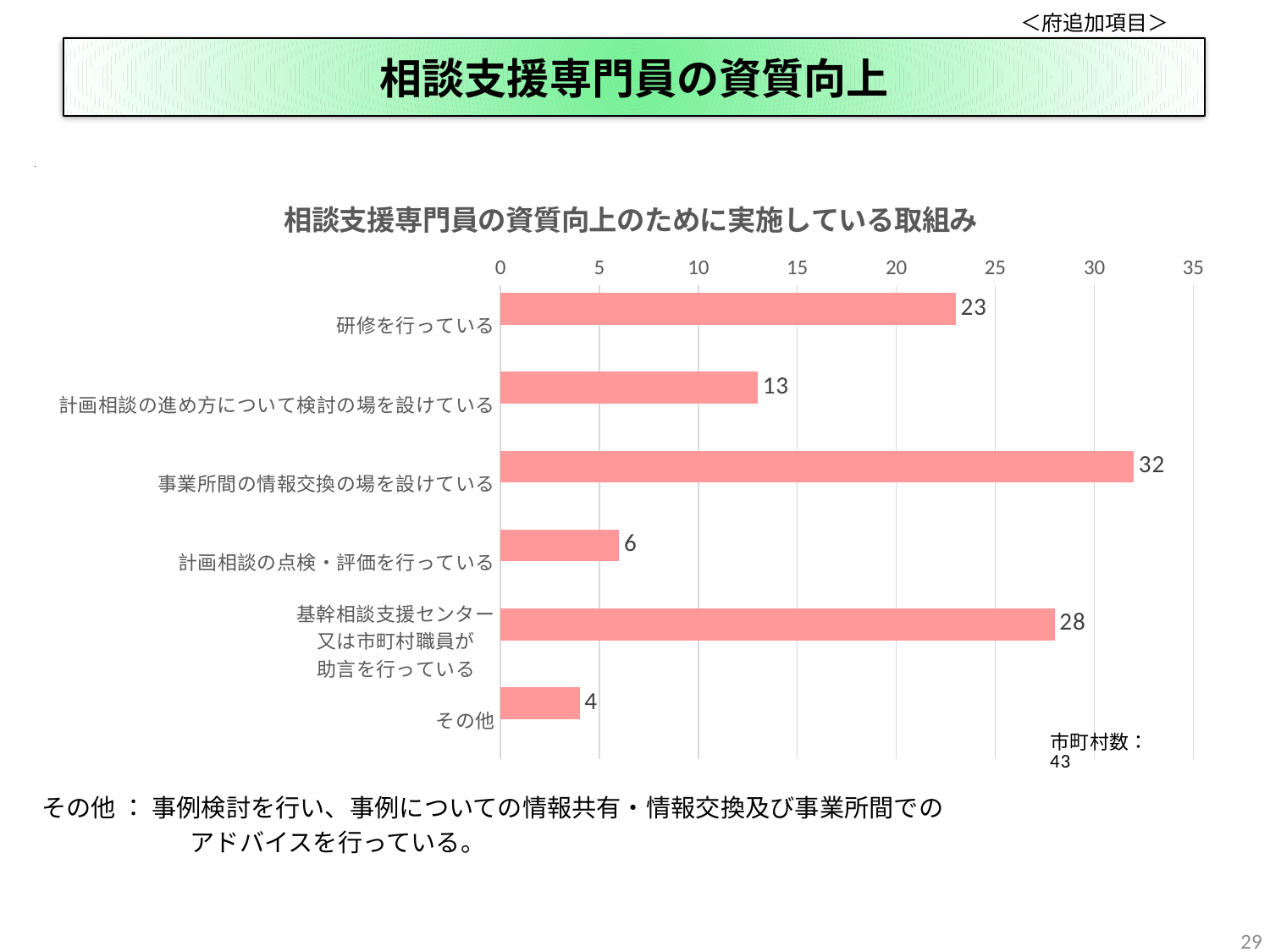

＜府追加項目＞
# 相談支援専門員の資質向上

### Chart: 障がい者相談支援事業の運営方法

| Category |
|---|

### Chart: 相談支援専門員の資質向上のために実施している取組み

| Category |  |  |
|---|---|---|
| 研修を行っている | 23.0 | None |
| 計画相談の進め方について検討の場を設けている | 13.0 | None |
| 事業所間の情報交換の場を設けている | 32.0 | None |
| 計画相談の点検・評価を行っている | 6.0 | None |
| 基幹相談支援センター
又は市町村職員が
助言を行っている | 28.0 | None |
| その他 | 4.0 | None |
その他 ： 事例検討を行い、事例についての情報共有・情報交換及び事業所間での
　　　　　　アドバイスを行っている。
29